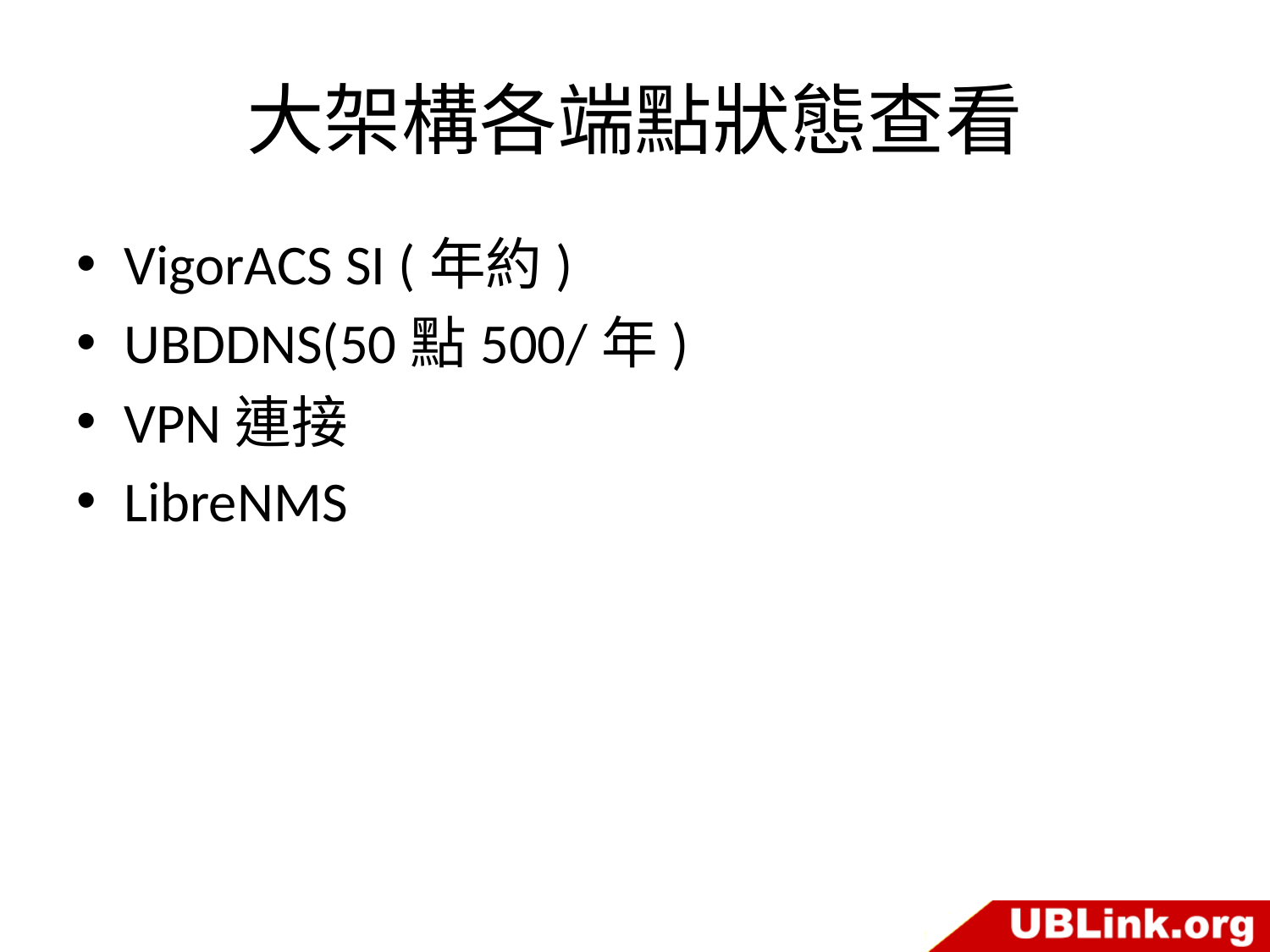

# 大架構各端點狀態查看
VigorACS SI (年約)
UBDDNS(50點500/年)
VPN連接
LibreNMS